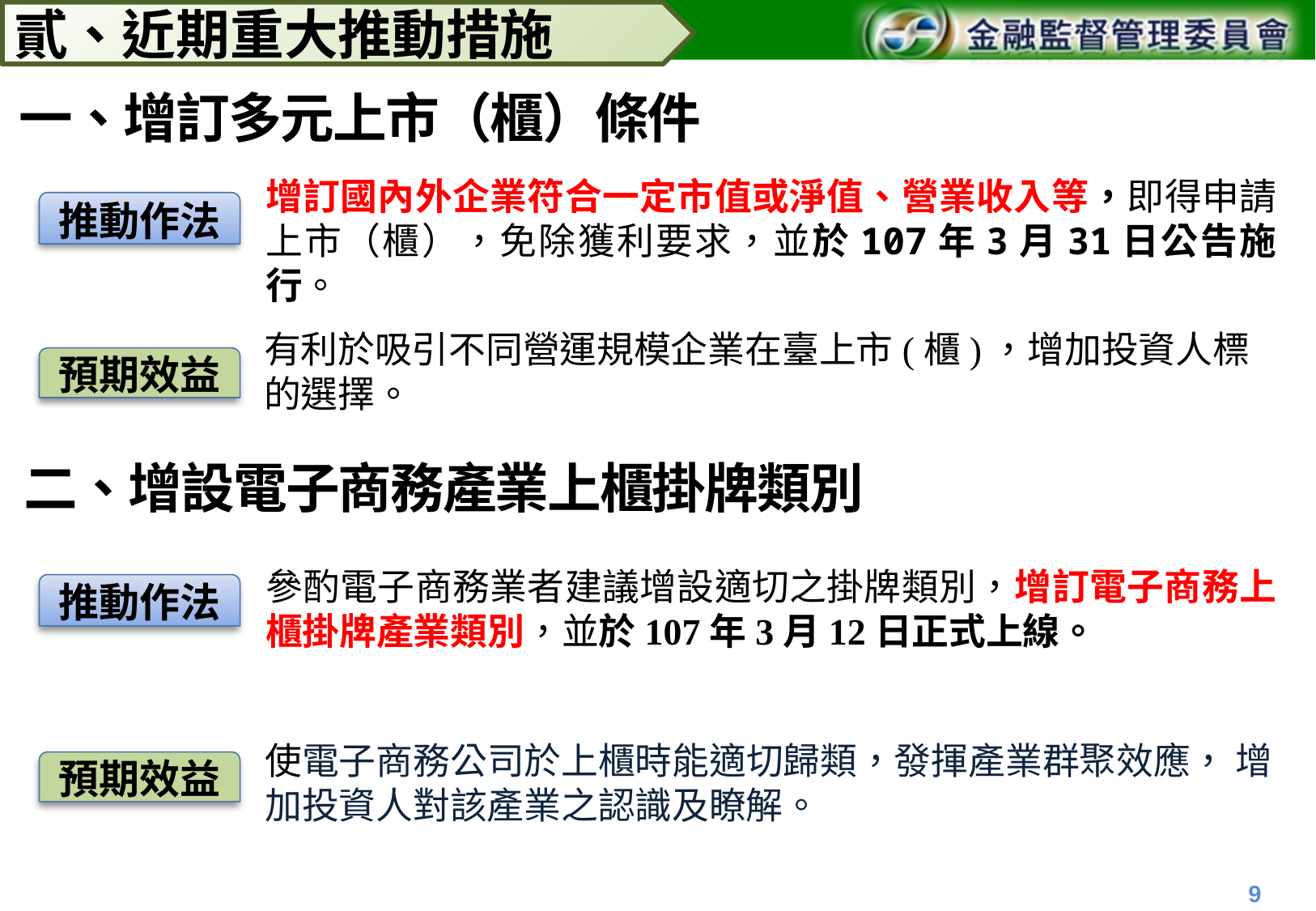

貳、近期重大推動措施
# 一、增訂多元上市（櫃）條件
增訂國內外企業符合一定市值或淨值、營業收入等，即得申請上市（櫃），免除獲利要求，並於107年3月31日公告施行。
推動作法

有利於吸引不同營運規模企業在臺上市(櫃)，增加投資人標的選擇。

預期效益
二、增設電子商務產業上櫃掛牌類別
參酌電子商務業者建議增設適切之掛牌類別，增訂電子商務上櫃掛牌產業類別，並於107年3月12日正式上線。
推動作法
使電子商務公司於上櫃時能適切歸類，發揮產業群聚效應， 增加投資人對該產業之認識及瞭解。
預期效益